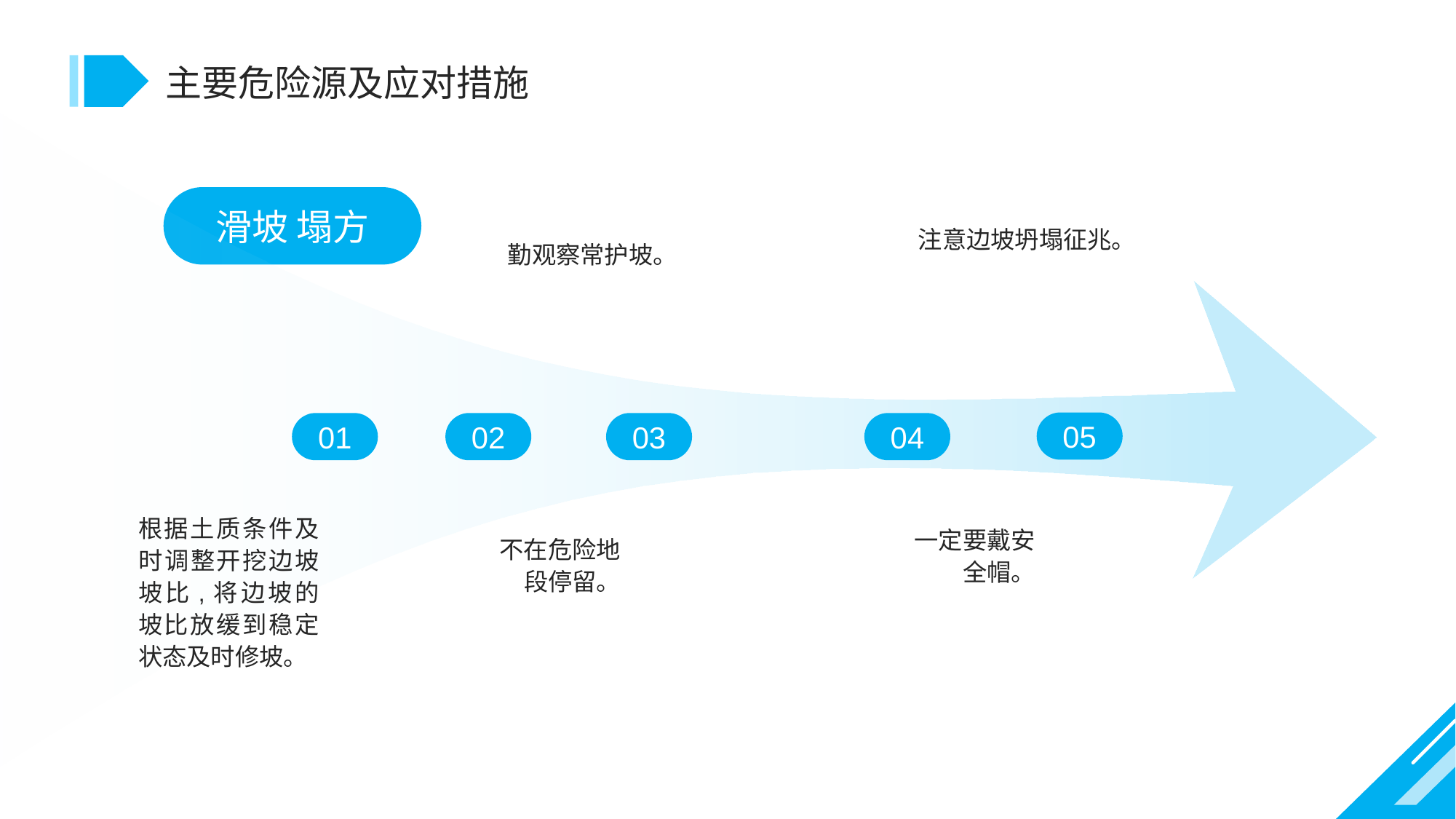

主要危险源及应对措施

滑坡 塌方
注意边坡坍塌征兆。
勤观察常护坡。
05
01
02
03
04
根据土质条件及时调整开挖边坡坡比,将边坡的坡比放缓到稳定状态及时修坡。
一定要戴安全帽。
不在危险地段停留。